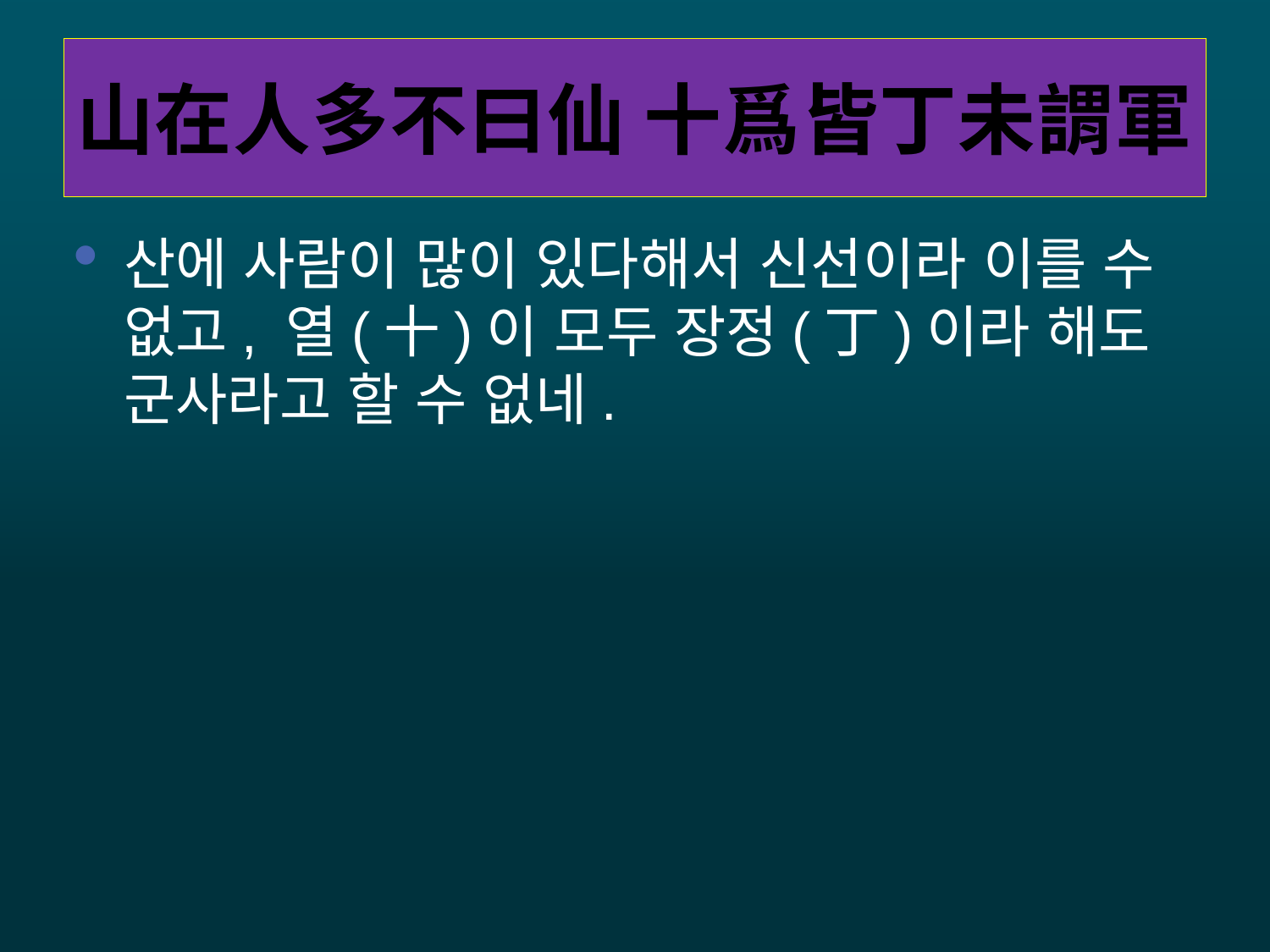

# 山在人多不曰仙 十爲皆丁未謂軍
산에 사람이 많이 있다해서 신선이라 이를 수 없고, 열(十)이 모두 장정(丁)이라 해도 군사라고 할 수 없네.